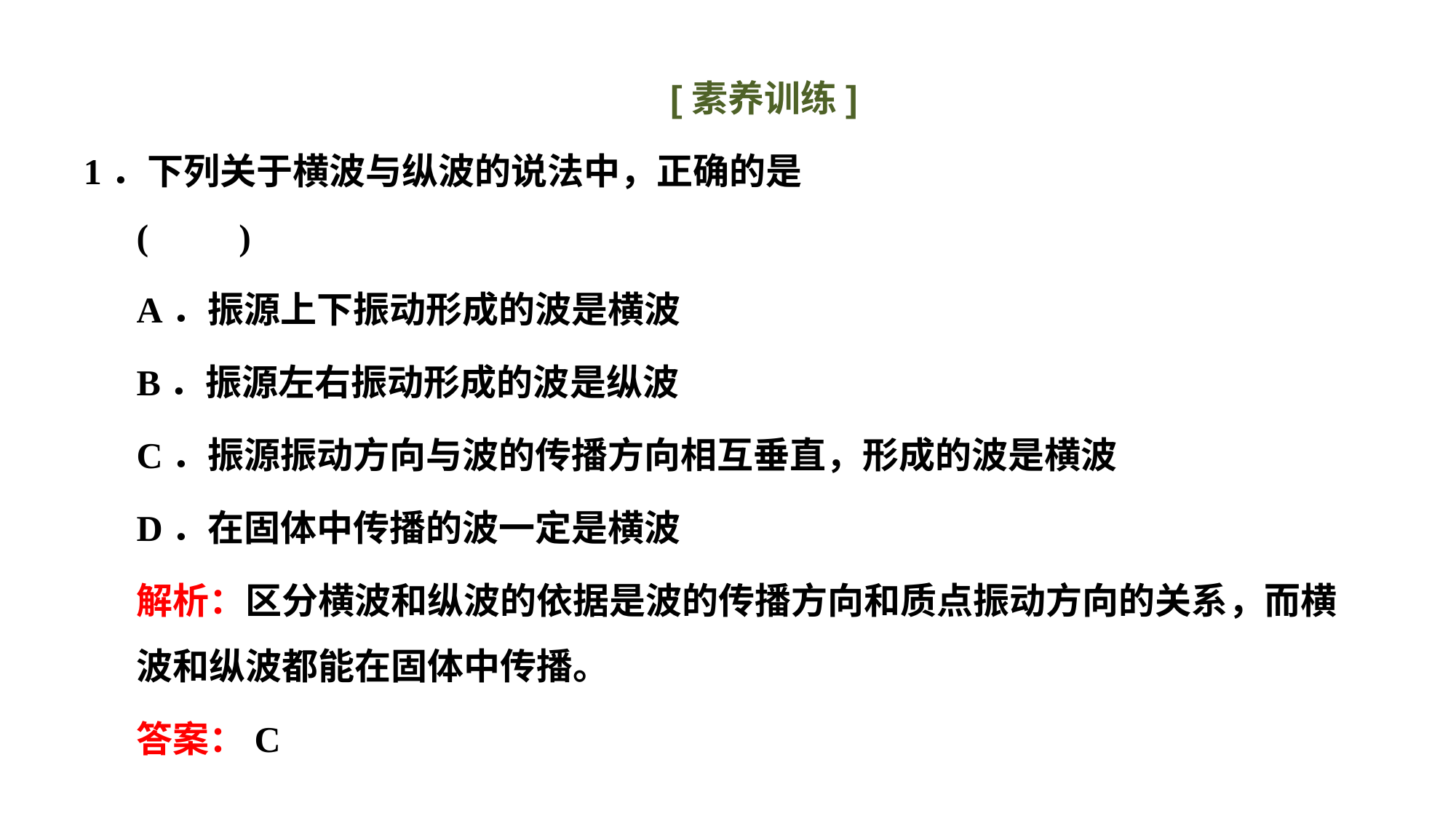

[素养训练]
1．下列关于横波与纵波的说法中，正确的是					(　　)
A．振源上下振动形成的波是横波
B．振源左右振动形成的波是纵波
C．振源振动方向与波的传播方向相互垂直，形成的波是横波
D．在固体中传播的波一定是横波
解析：区分横波和纵波的依据是波的传播方向和质点振动方向的关系，而横波和纵波都能在固体中传播。
答案：C